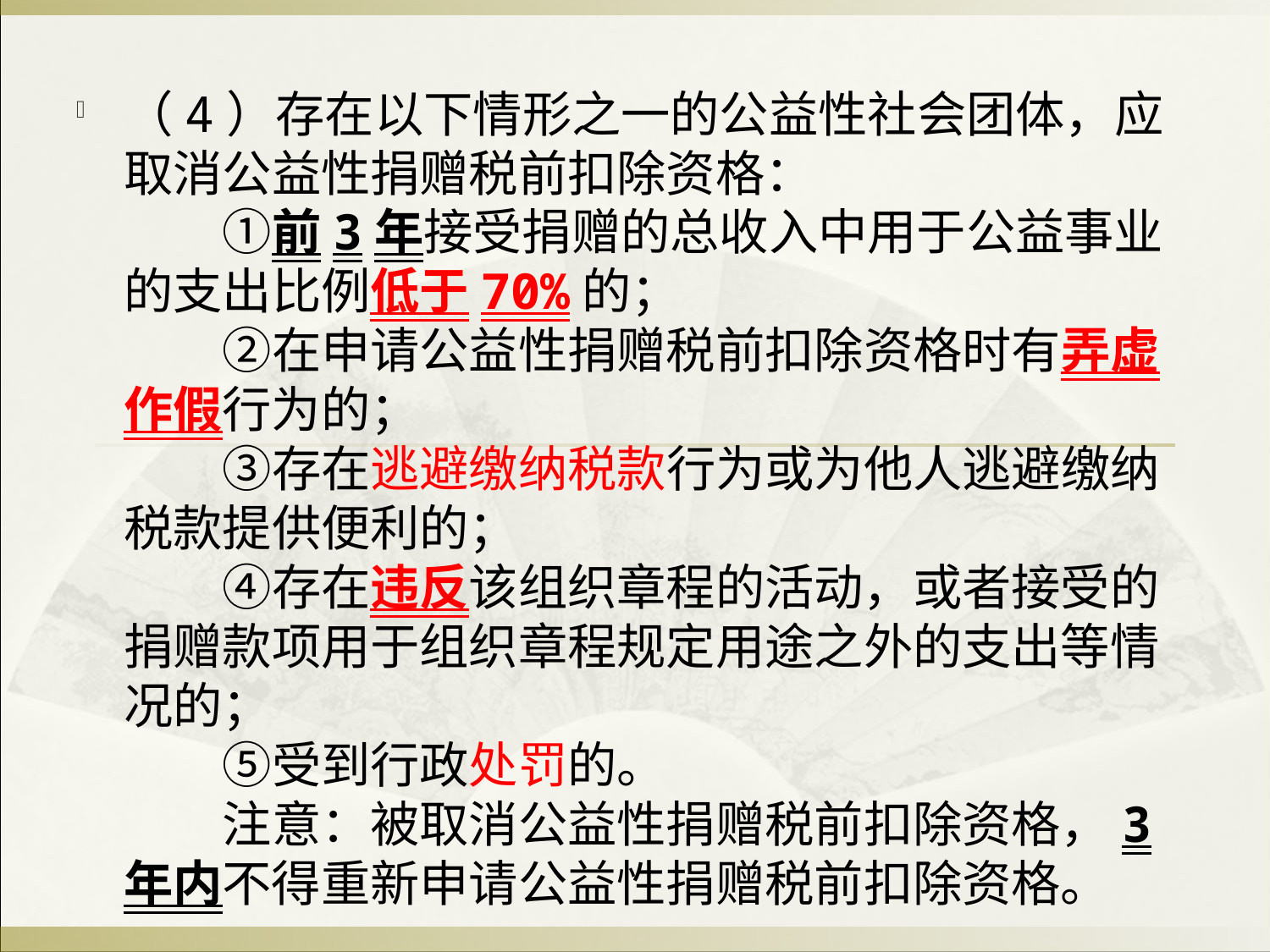

（4）存在以下情形之一的公益性社会团体，应取消公益性捐赠税前扣除资格：
　　①前3年接受捐赠的总收入中用于公益事业的支出比例低于70%的；
　　②在申请公益性捐赠税前扣除资格时有弄虚作假行为的；
　　③存在逃避缴纳税款行为或为他人逃避缴纳税款提供便利的；
　　④存在违反该组织章程的活动，或者接受的捐赠款项用于组织章程规定用途之外的支出等情况的；
　　⑤受到行政处罚的。
　　注意：被取消公益性捐赠税前扣除资格，3年内不得重新申请公益性捐赠税前扣除资格。